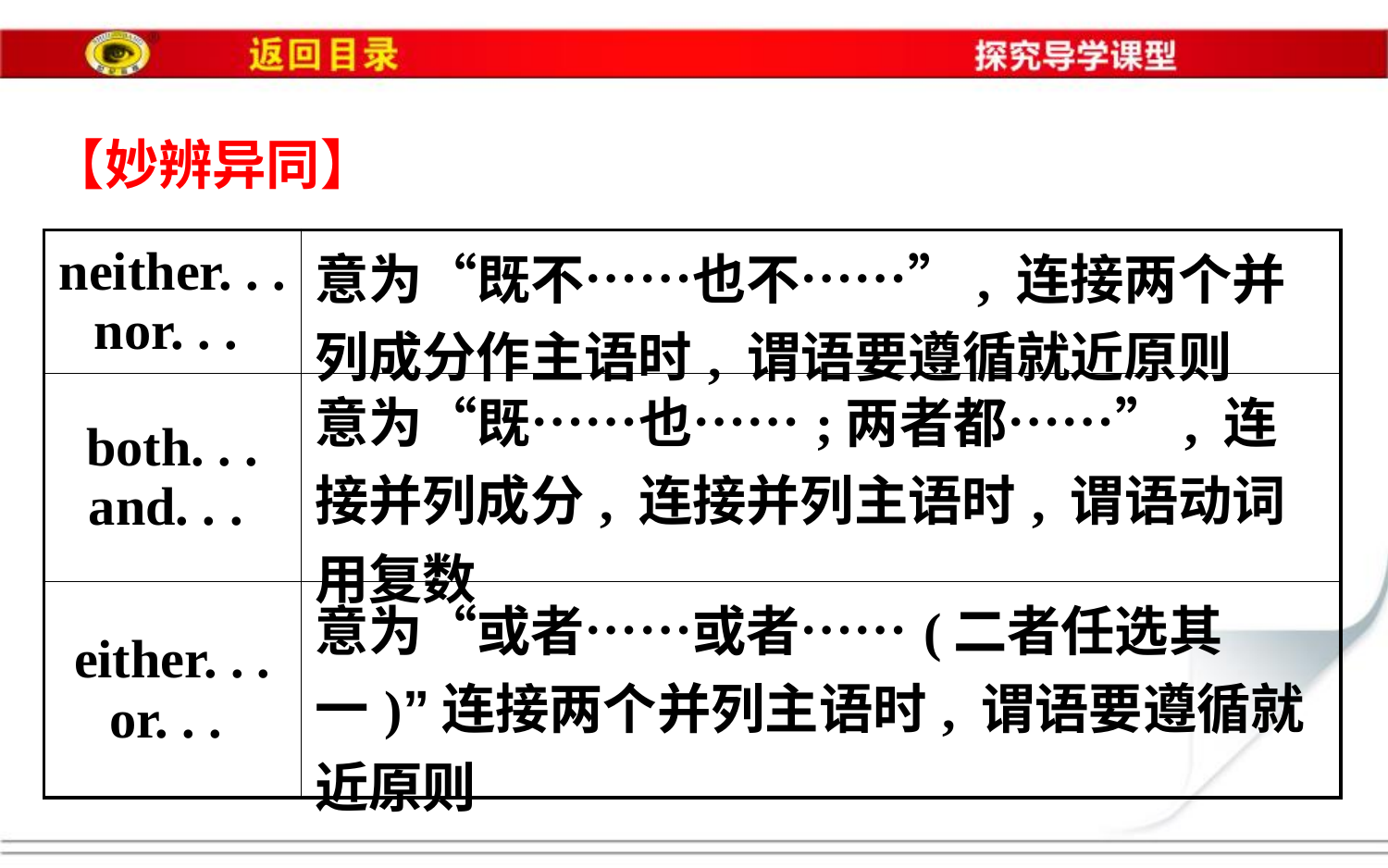

【妙辨异同】
| neither. . . nor. . . | 意为“既不……也不……”, 连接两个并列成分作主语时, 谓语要遵循就近原则 |
| --- | --- |
| both. . . and. . . | 意为“既……也……;两者都……”, 连接并列成分, 连接并列主语时, 谓语动词用复数 |
| either. . . or. . . | 意为“或者……或者……(二者任选其一)”连接两个并列主语时, 谓语要遵循就近原则 |